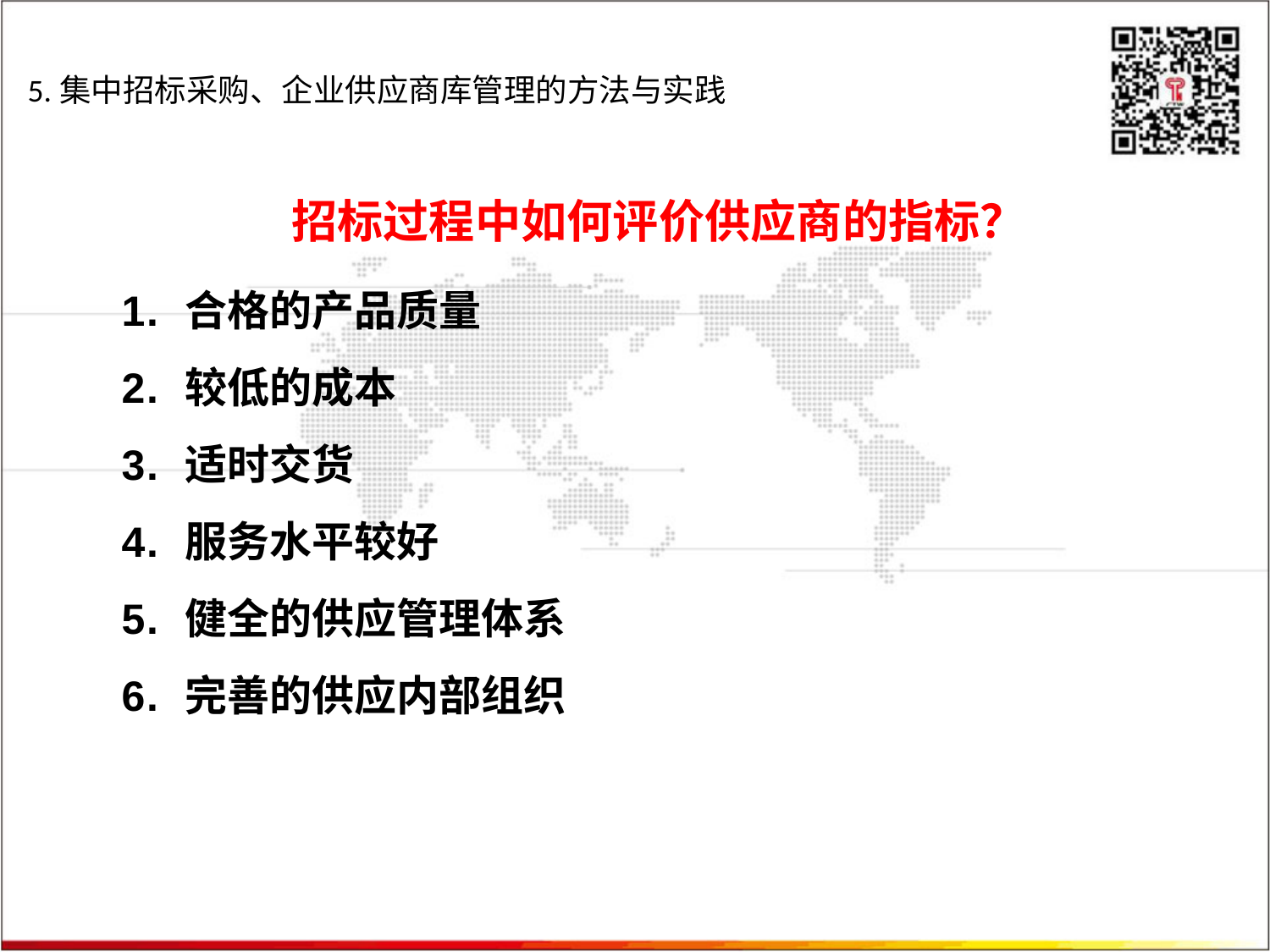

5.集中招标采购、企业供应商库管理的方法与实践
招标过程中如何评价供应商的指标？
合格的产品质量
较低的成本
适时交货
服务水平较好
健全的供应管理体系
完善的供应内部组织